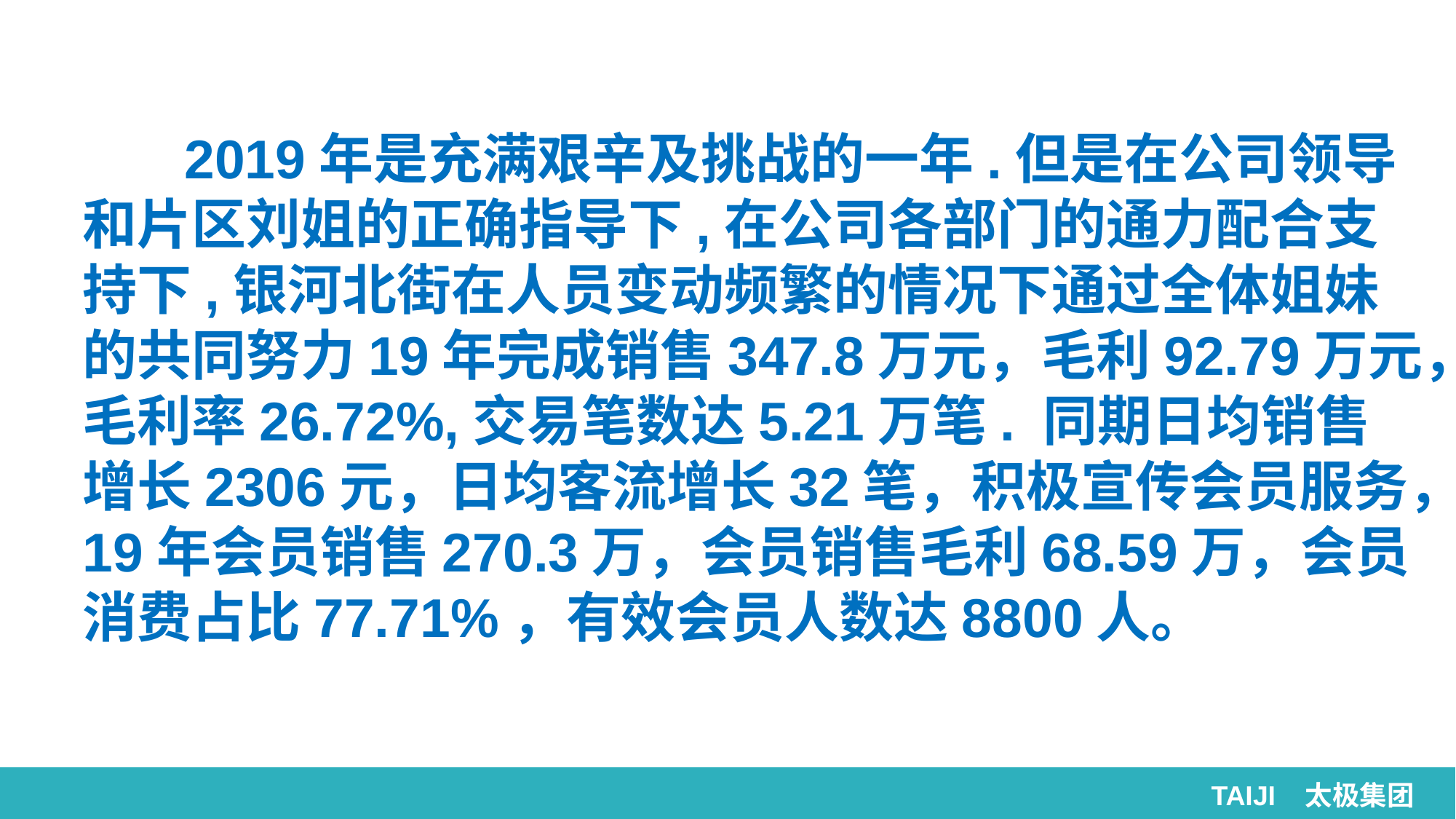

2019年是充满艰辛及挑战的一年.但是在公司领导和片区刘姐的正确指导下,在公司各部门的通力配合支持下,银河北街在人员变动频繁的情况下通过全体姐妹的共同努力19年完成销售347.8万元，毛利92.79万元，毛利率26.72%,交易笔数达5.21万笔. 同期日均销售增长2306元，日均客流增长32笔，积极宣传会员服务，19年会员销售270.3万，会员销售毛利68.59万，会员消费占比77.71%，有效会员人数达8800人。
TAIJI   TAIJI   团

TAIJI   太极集团
TAIJI   太极集团